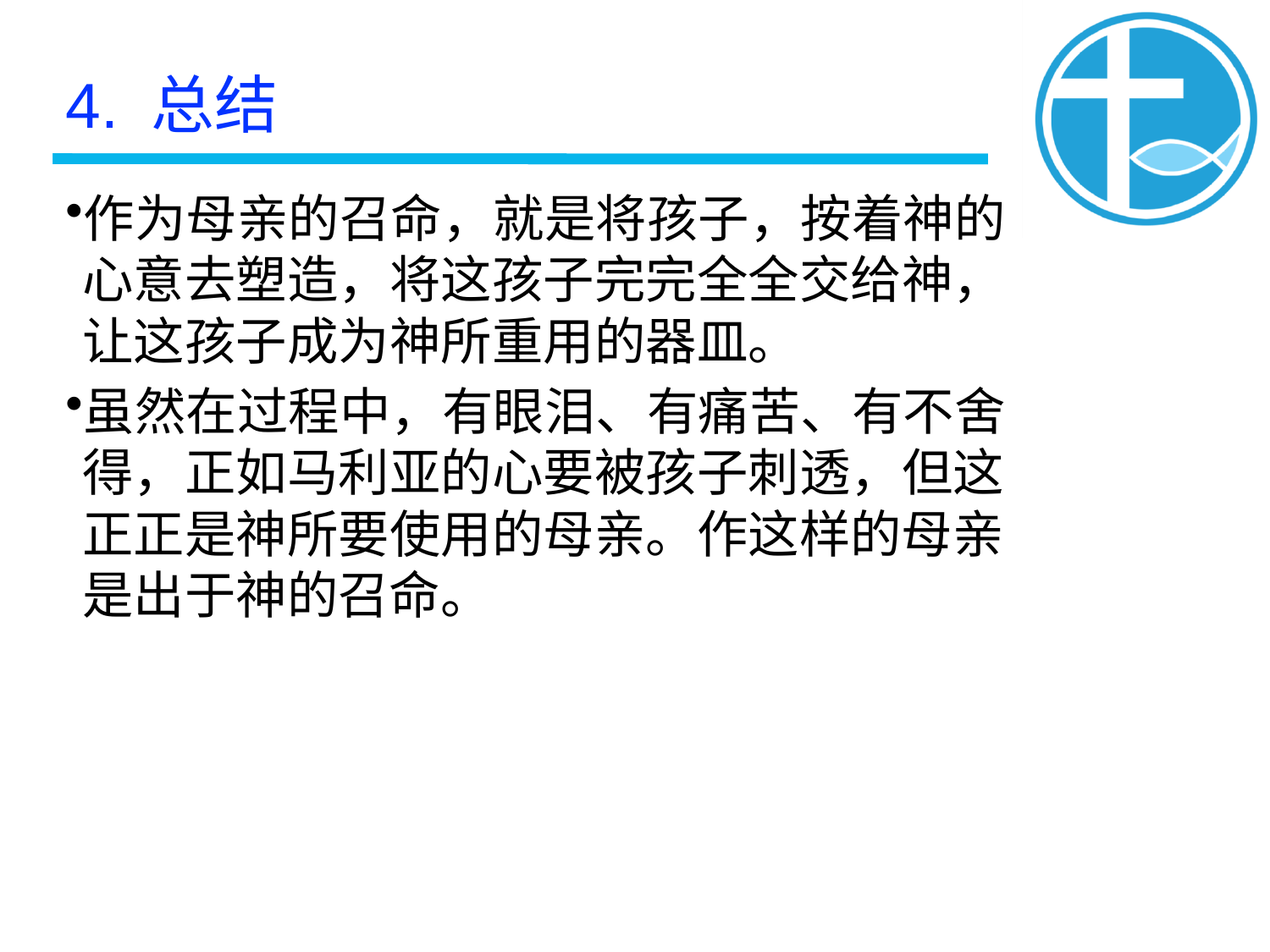

4. 总结
作为母亲的召命，就是将孩子，按着神的心意去塑造，将这孩子完完全全交给神，让这孩子成为神所重用的器皿。
虽然在过程中，有眼泪、有痛苦、有不舍得，正如马利亚的心要被孩子刺透，但这正正是神所要使用的母亲。作这样的母亲是出于神的召命。